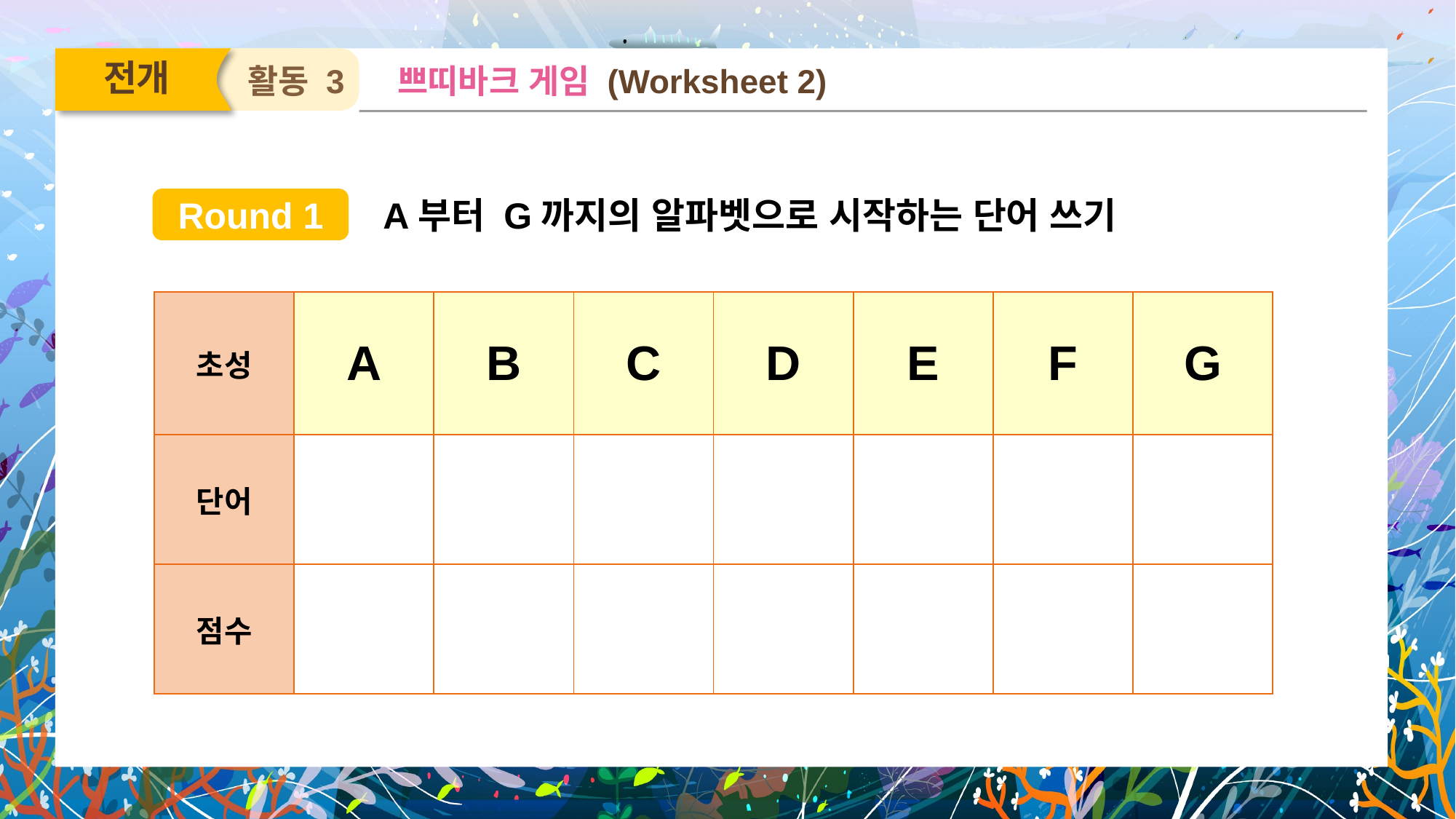

전개
활동 3
쁘띠바크 게임 (Worksheet 2)
A부터 G까지의 알파벳으로 시작하는 단어 쓰기
Round 1
| 초성 | A | B | C | D | E | F | G |
| --- | --- | --- | --- | --- | --- | --- | --- |
| 단어 |  |  |  |  |  |  |  |
| 점수 |  |  |  |  |  |  |  |